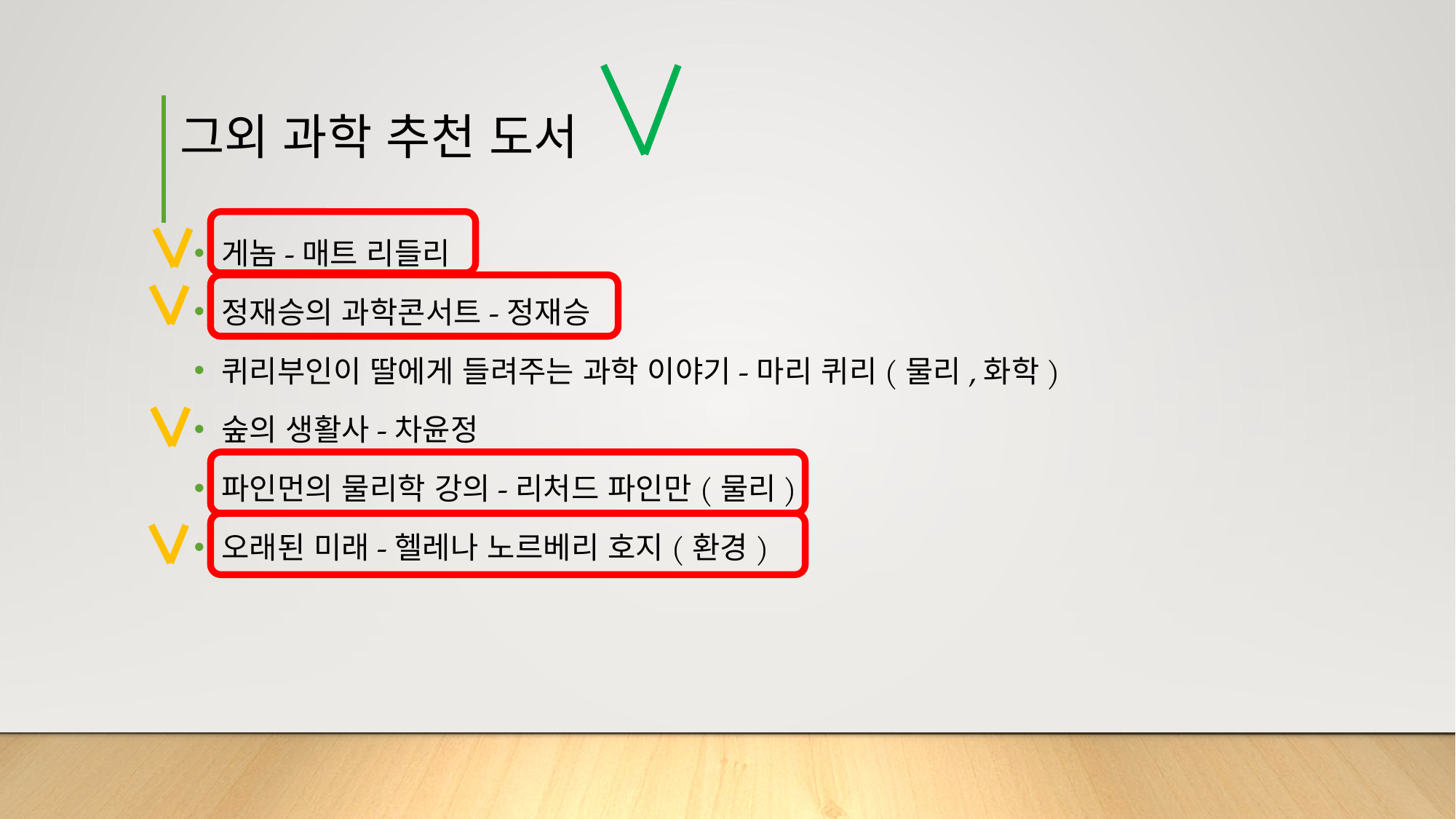

# 그외 과학 추천 도서

게놈-매트 리들리
정재승의 과학콘서트-정재승
퀴리부인이 딸에게 들려주는 과학 이야기-마리 퀴리(물리,화학)
숲의 생활사-차윤정
파인먼의 물리학 강의-리처드 파인만(물리)
오래된 미래-헬레나 노르베리 호지(환경)